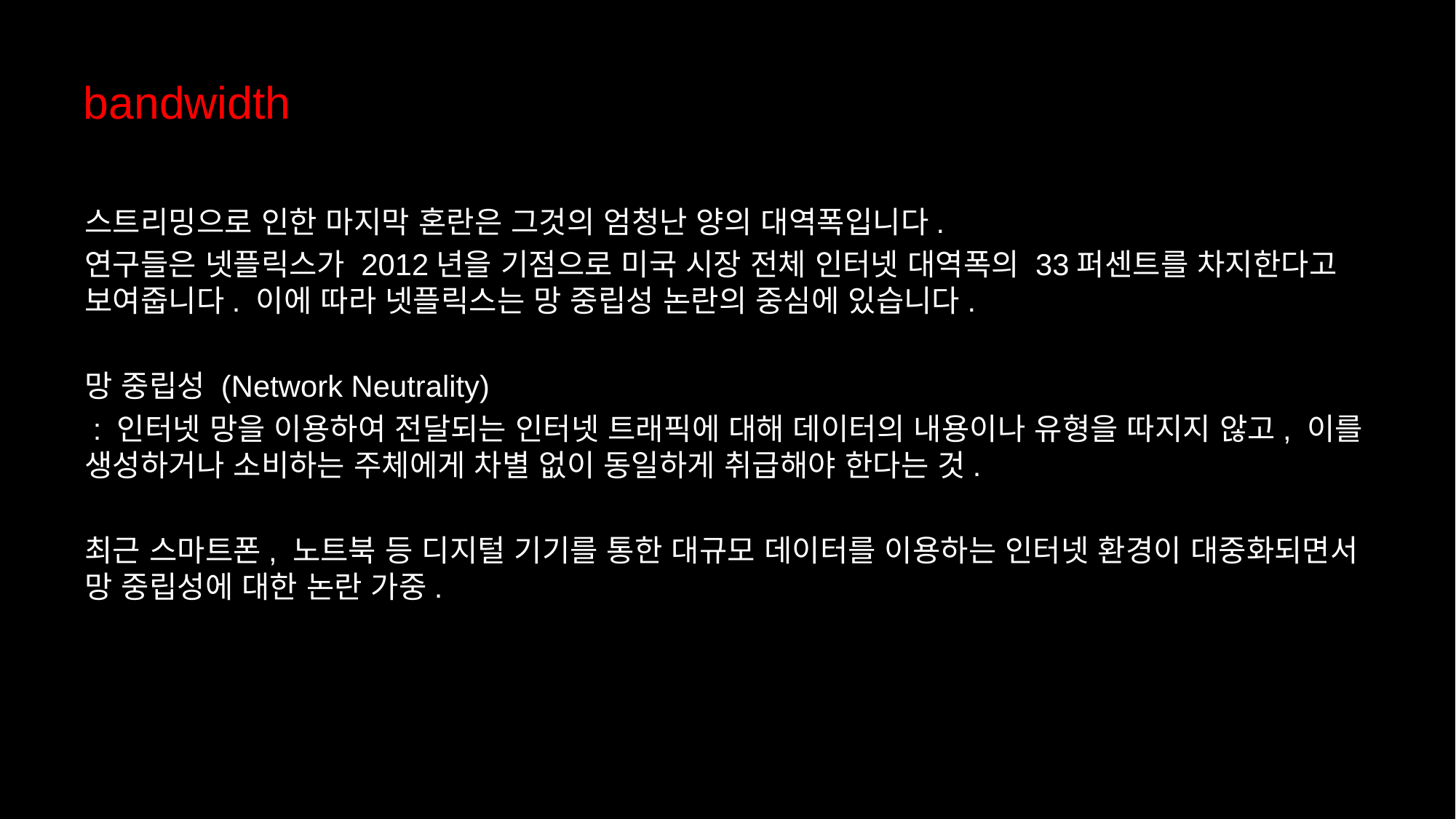

# bandwidth
스트리밍으로 인한 마지막 혼란은 그것의 엄청난 양의 대역폭입니다.
연구들은 넷플릭스가 2012년을 기점으로 미국 시장 전체 인터넷 대역폭의 33퍼센트를 차지한다고 보여줍니다. 이에 따라 넷플릭스는 망 중립성 논란의 중심에 있습니다.

망 중립성 (Network Neutrality)
 : 인터넷 망을 이용하여 전달되는 인터넷 트래픽에 대해 데이터의 내용이나 유형을 따지지 않고, 이를 생성하거나 소비하는 주체에게 차별 없이 동일하게 취급해야 한다는 것.

최근 스마트폰, 노트북 등 디지털 기기를 통한 대규모 데이터를 이용하는 인터넷 환경이 대중화되면서 망 중립성에 대한 논란 가중.